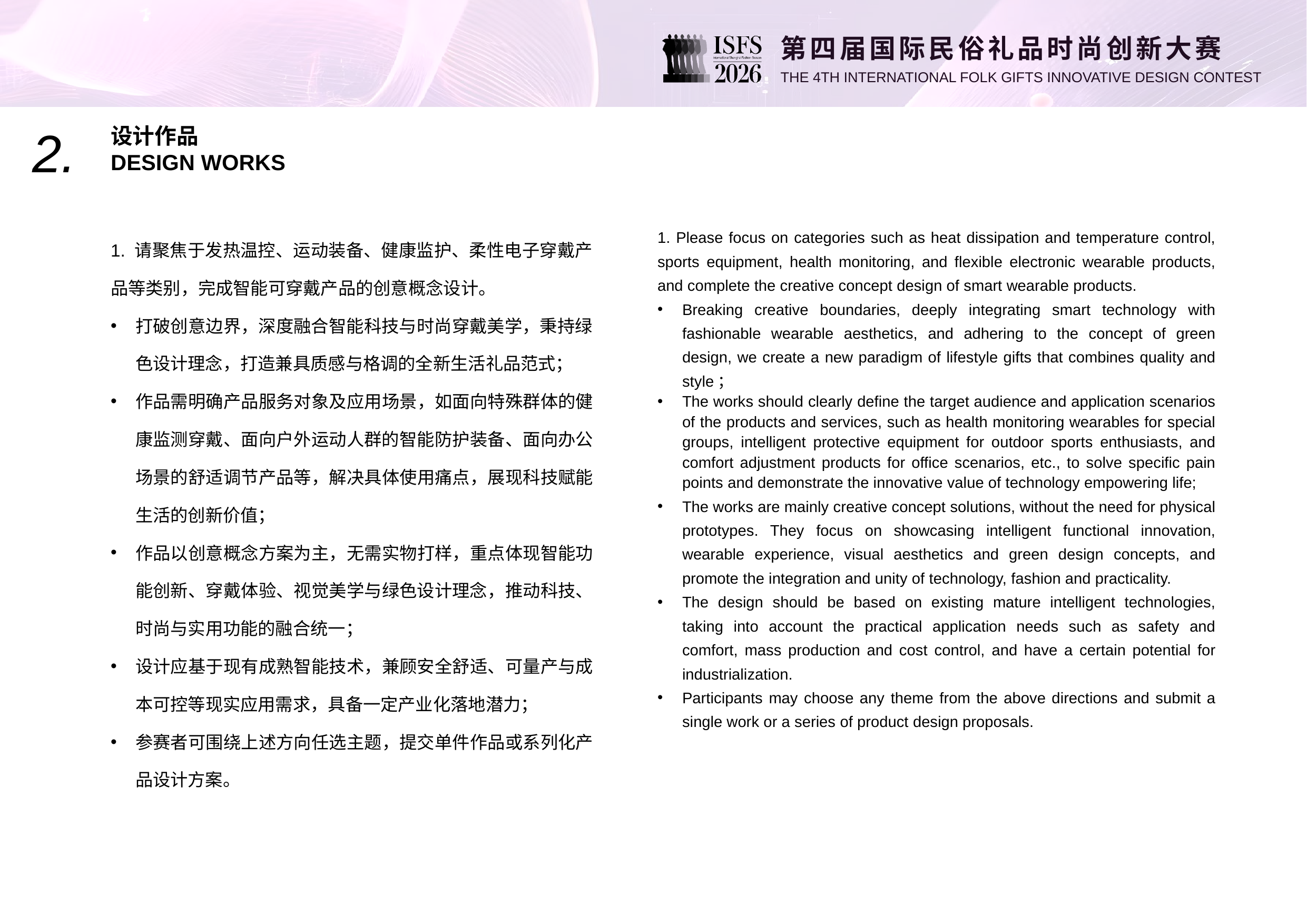

2.
设计作品
DESIGN WORKS
1. 请聚焦于发热温控、运动装备、健康监护、柔性电子穿戴产品等类别，完成智能可穿戴产品的创意概念设计。
打破创意边界，深度融合智能科技与时尚穿戴美学，秉持绿色设计理念，打造兼具质感与格调的全新生活礼品范式；
作品需明确产品服务对象及应用场景，如面向特殊群体的健康监测穿戴、面向户外运动人群的智能防护装备、面向办公场景的舒适调节产品等，解决具体使用痛点，展现科技赋能生活的创新价值；
作品以创意概念方案为主，无需实物打样，重点体现智能功能创新、穿戴体验、视觉美学与绿色设计理念，推动科技、时尚与实用功能的融合统一；
设计应基于现有成熟智能技术，兼顾安全舒适、可量产与成本可控等现实应用需求，具备一定产业化落地潜力；
参赛者可围绕上述方向任选主题，提交单件作品或系列化产品设计方案。

1. Please focus on categories such as heat dissipation and temperature control, sports equipment, health monitoring, and flexible electronic wearable products, and complete the creative concept design of smart wearable products.
Breaking creative boundaries, deeply integrating smart technology with fashionable wearable aesthetics, and adhering to the concept of green design, we create a new paradigm of lifestyle gifts that combines quality and style；
The works should clearly define the target audience and application scenarios of the products and services, such as health monitoring wearables for special groups, intelligent protective equipment for outdoor sports enthusiasts, and comfort adjustment products for office scenarios, etc., to solve specific pain points and demonstrate the innovative value of technology empowering life;
The works are mainly creative concept solutions, without the need for physical prototypes. They focus on showcasing intelligent functional innovation, wearable experience, visual aesthetics and green design concepts, and promote the integration and unity of technology, fashion and practicality.
The design should be based on existing mature intelligent technologies, taking into account the practical application needs such as safety and comfort, mass production and cost control, and have a certain potential for industrialization.
Participants may choose any theme from the above directions and submit a single work or a series of product design proposals.